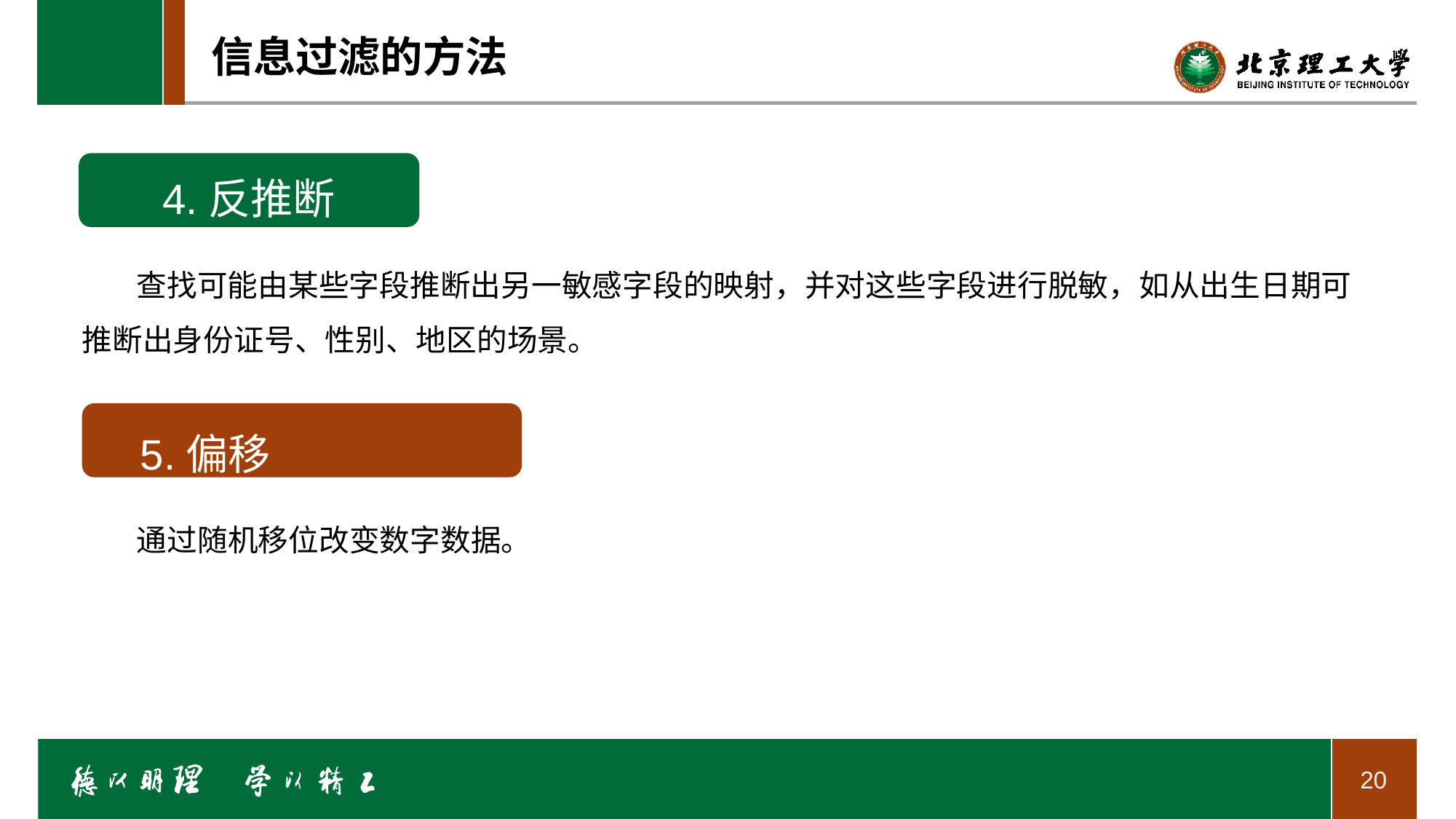

# 信息过滤的方法
4.反推断
查找可能由某些字段推断出另一敏感字段的映射，并对这些字段进行脱敏，如从出生日期可推断出身份证号、性别、地区的场景。
5.偏移
通过随机移位改变数字数据。